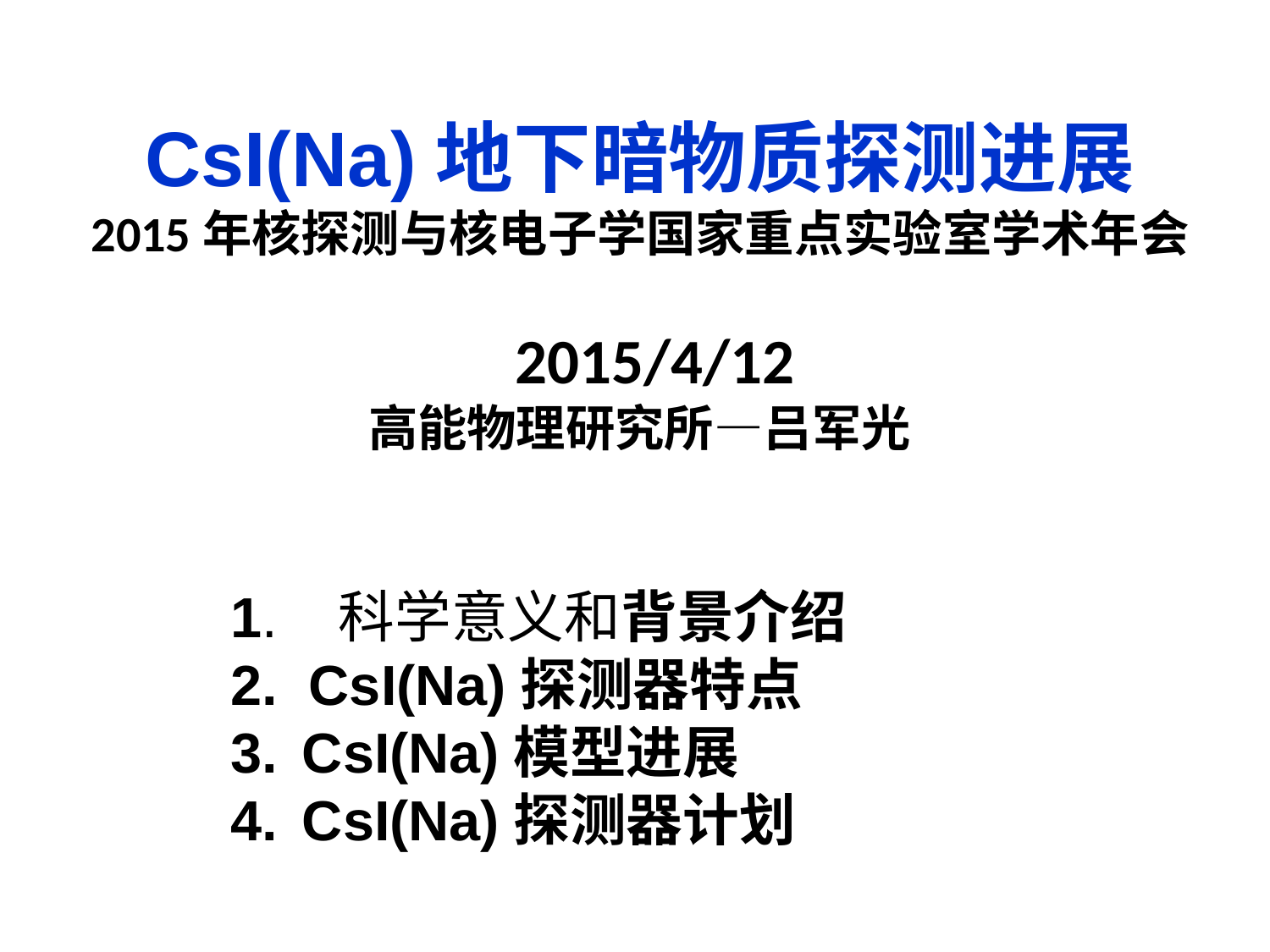

# CsI(Na)地下暗物质探测进展 2015年核探测与核电子学国家重点实验室学术年会 2015/4/12 高能物理研究所—吕军光
1.   科学意义和背景介绍
2.  CsI(Na)探测器特点
CsI(Na)模型进展
CsI(Na)探测器计划